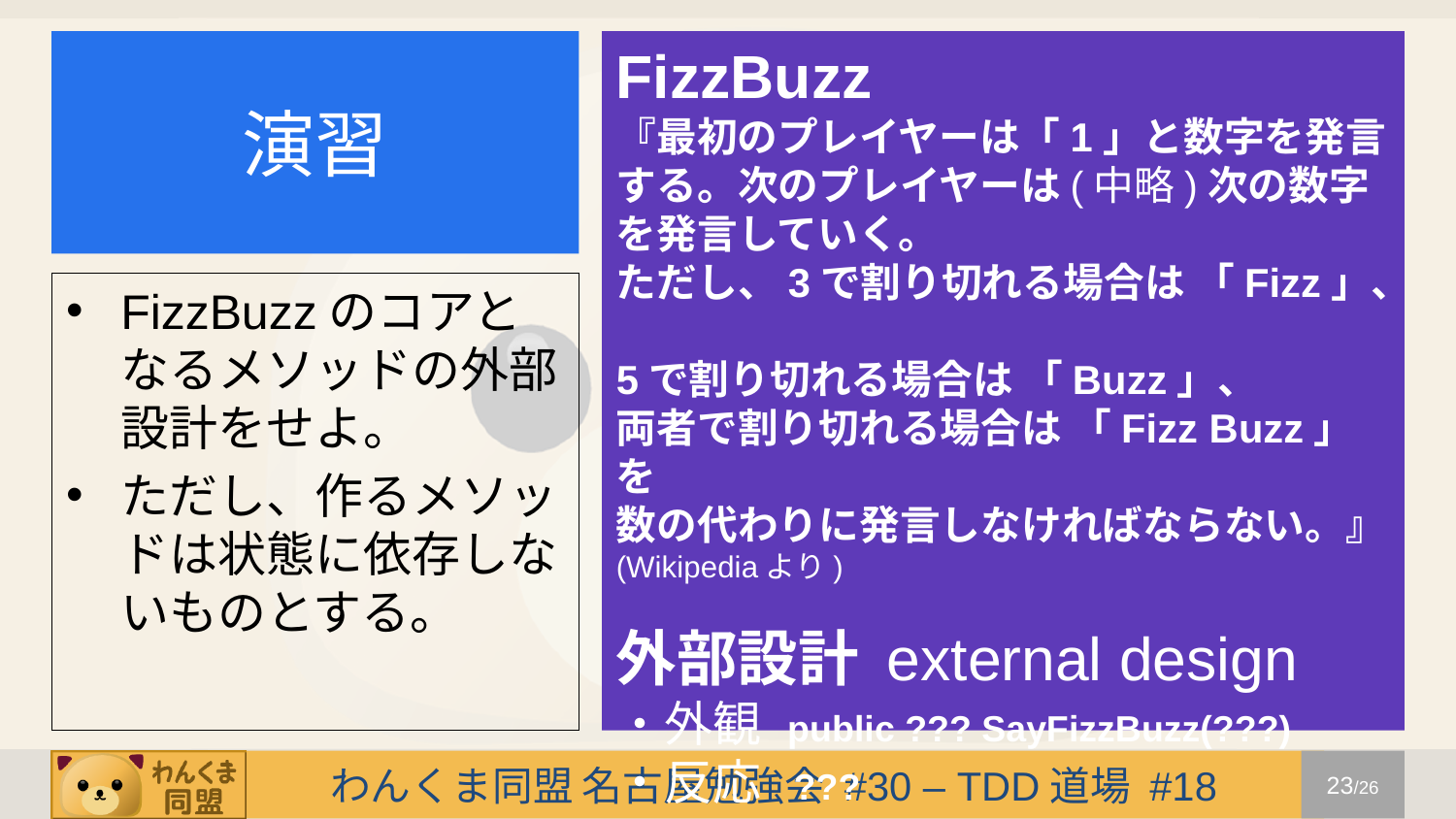

# 演習
FizzBuzz
『最初のプレイヤーは「1」と数字を発言する。次のプレイヤーは(中略)次の数字を発言していく。
ただし、3で割り切れる場合は 「Fizz」、
5で割り切れる場合は 「Buzz」、
両者で割り切れる場合は 「Fizz Buzz」を
数の代わりに発言しなければならない。』(Wikipediaより)
外部設計 external design
・外観   public ??? SayFizzBuzz(???)
・反応    ???
FizzBuzzのコアとなるメソッドの外部設計をせよ。
ただし、作るメソッドは状態に依存しないものとする。